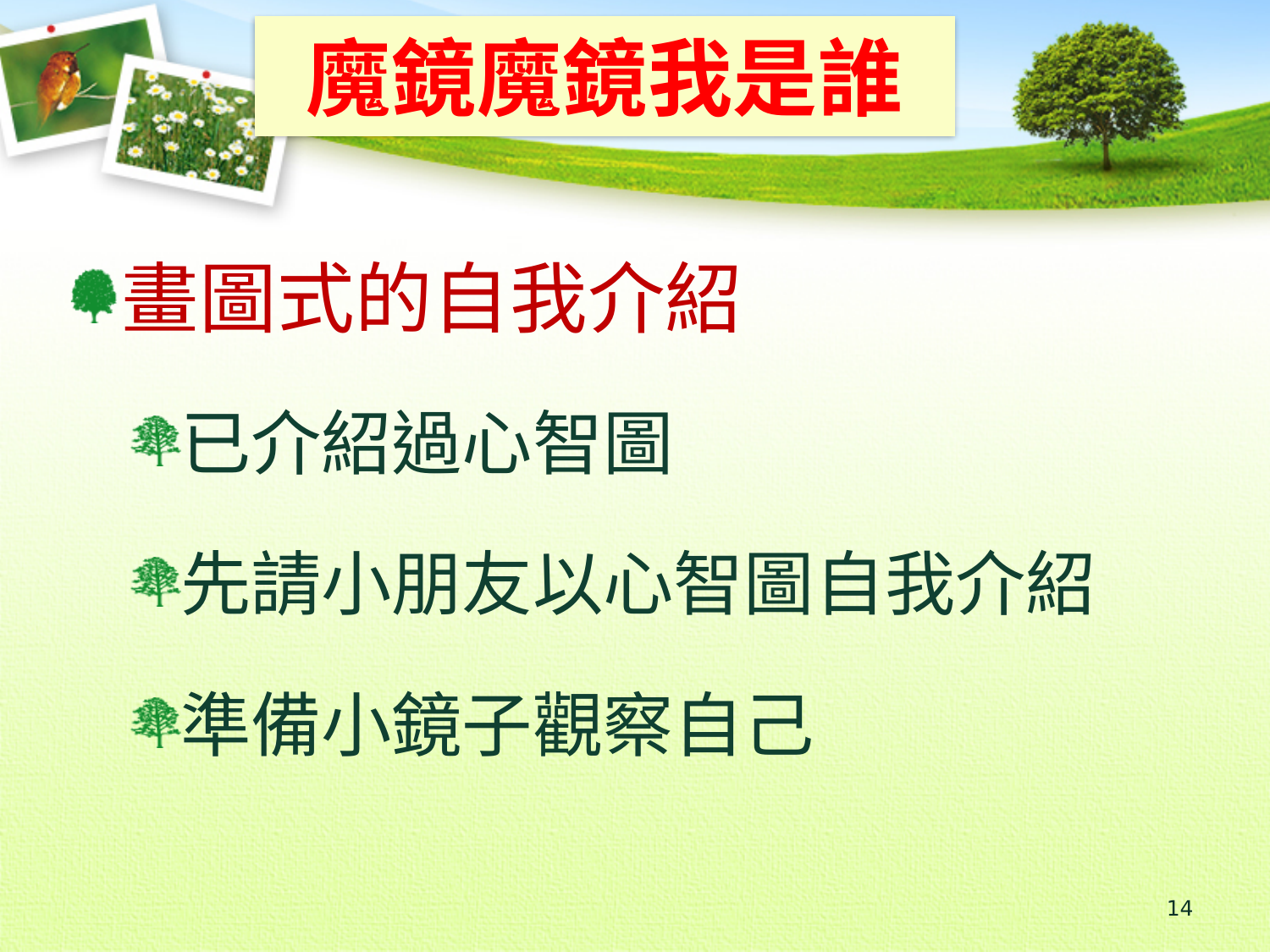

# 魔鏡魔鏡我是誰
畫圖式的自我介紹
已介紹過心智圖
先請小朋友以心智圖自我介紹
準備小鏡子觀察自己
14